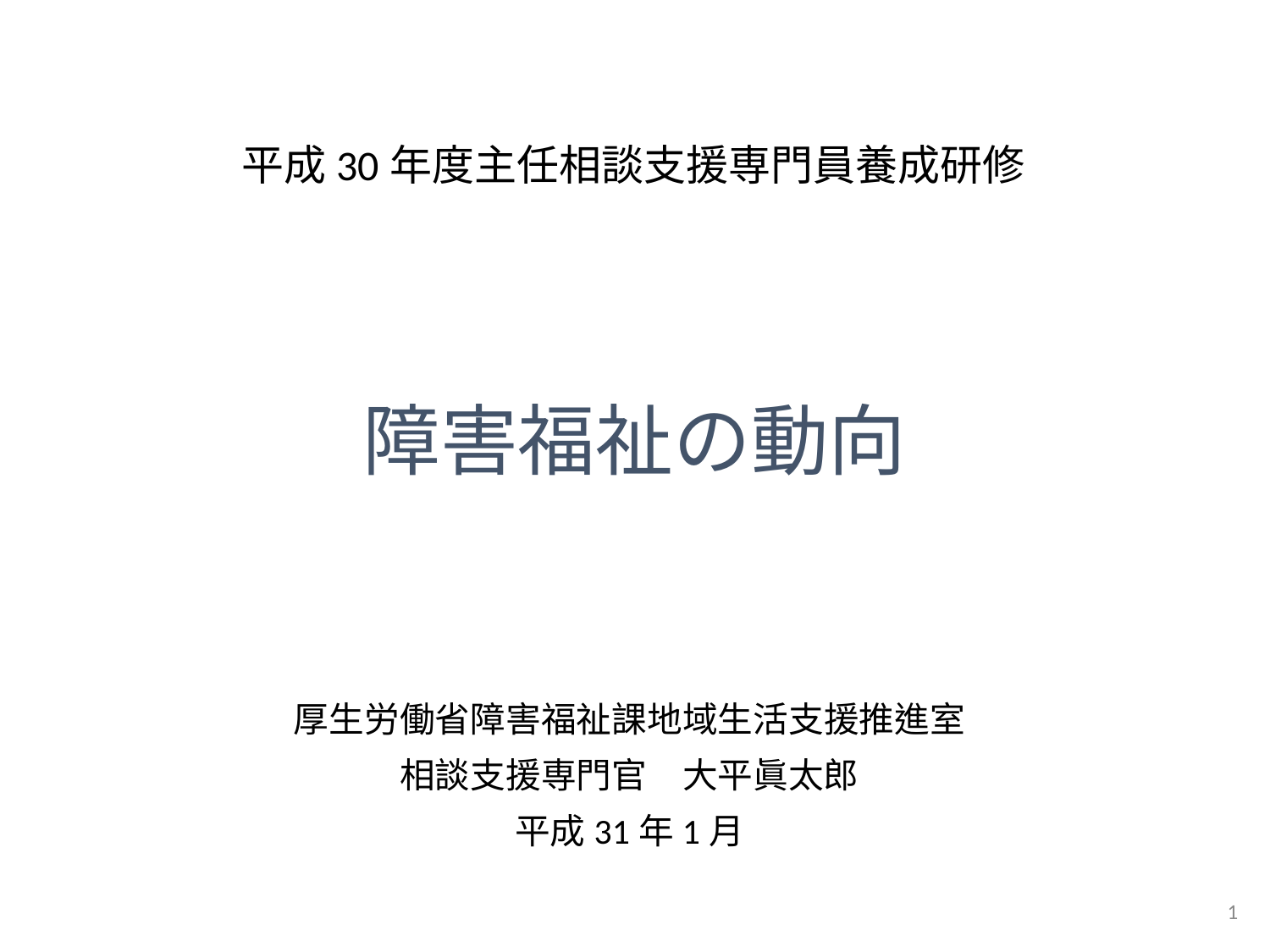

# 平成30年度主任相談支援専門員養成研修
障害福祉の動向
厚生労働省障害福祉課地域生活支援推進室
相談支援専門官　大平眞太郎
平成31年1月

1